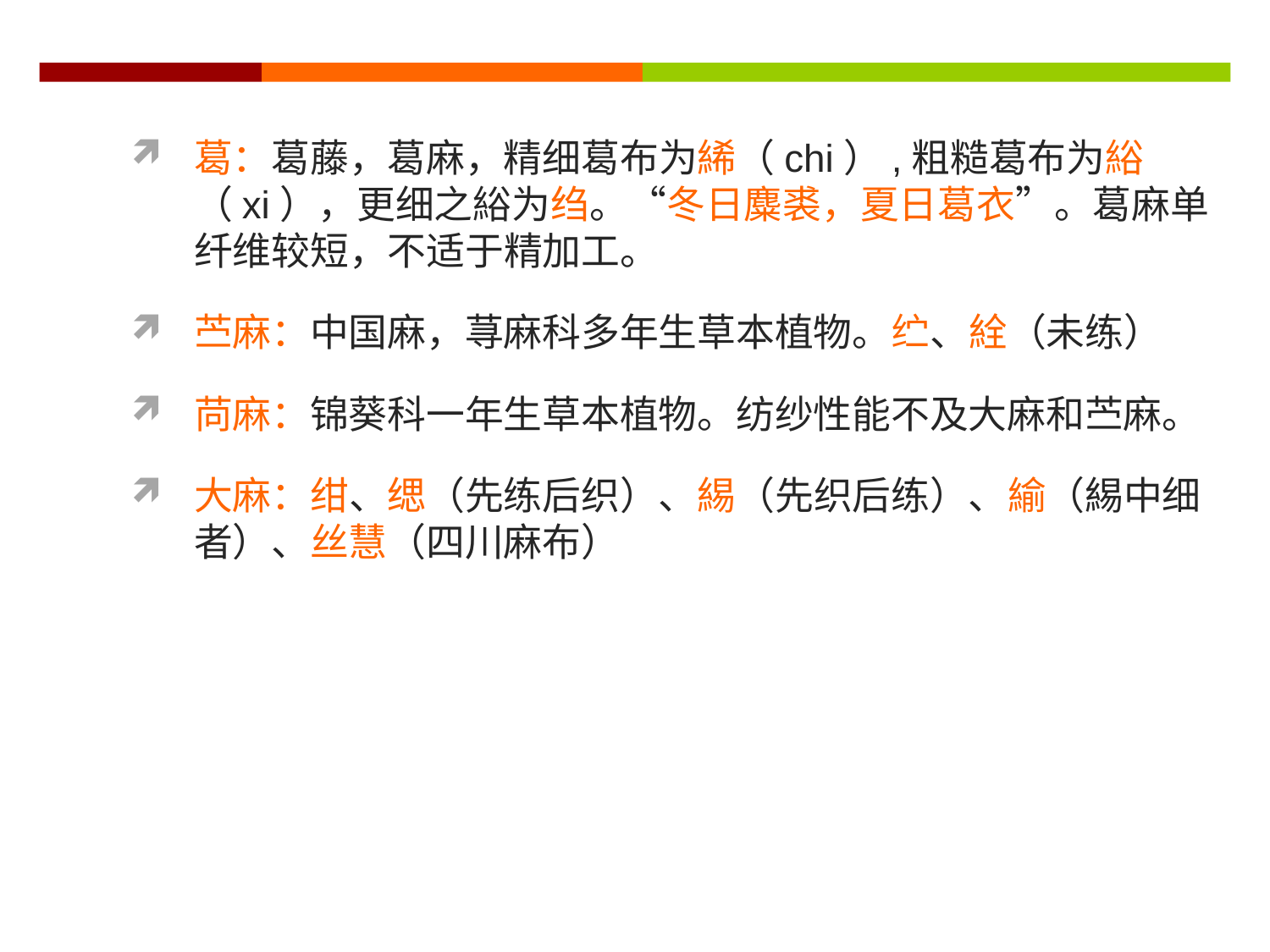

葛：葛藤，葛麻，精细葛布为絺（chi）,粗糙葛布为綌（xi），更细之綌为绉。“冬日麋裘，夏日葛衣”。葛麻单纤维较短，不适于精加工。
苎麻：中国麻，荨麻科多年生草本植物。纻、絟（未练）
苘麻：锦葵科一年生草本植物。纺纱性能不及大麻和苎麻。
大麻：绀、缌（先练后织）、緆（先织后练）、緰（緆中细者）、丝慧（四川麻布）